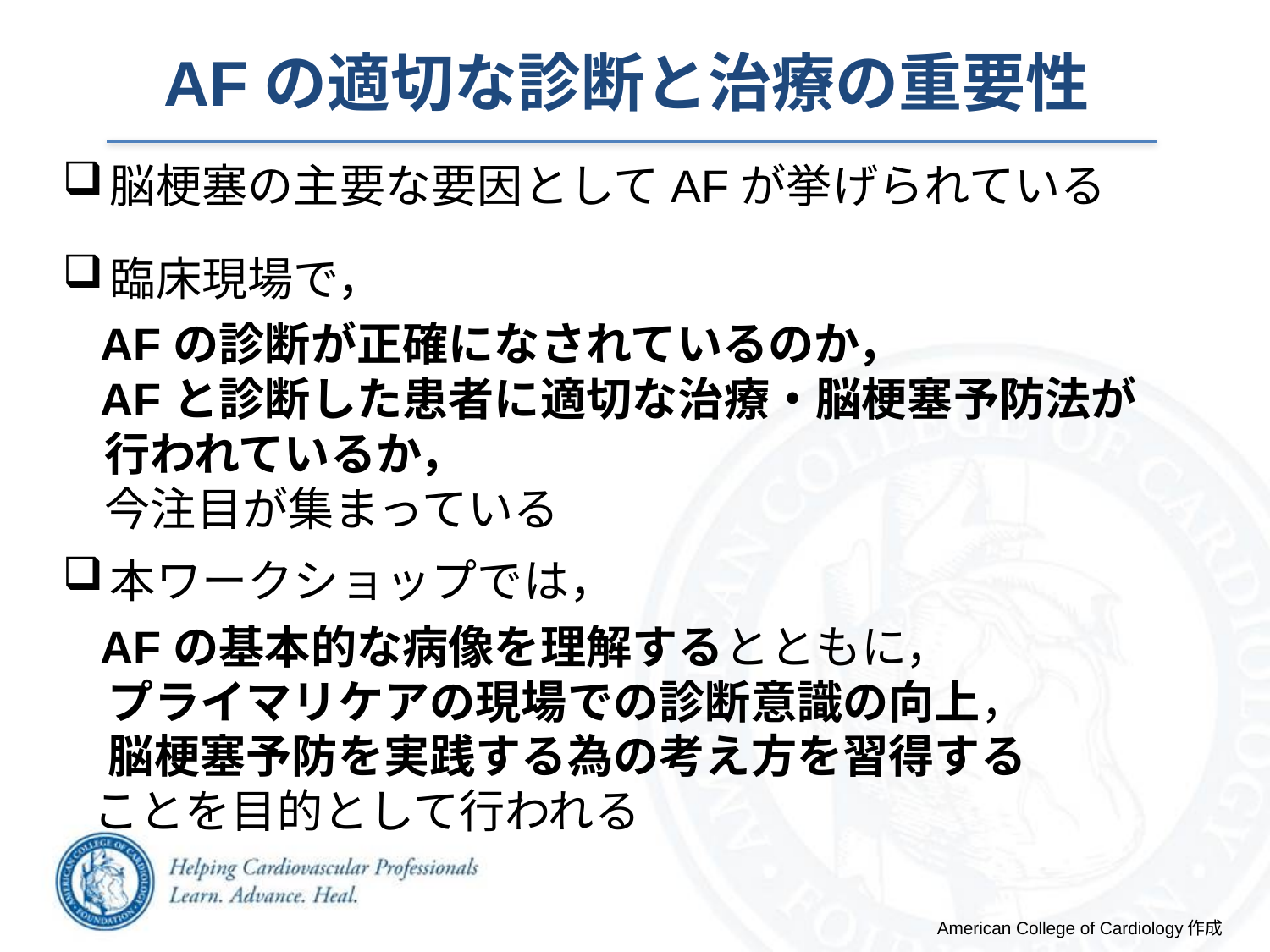

AFの適切な診断と治療の重要性
脳梗塞の主要な要因としてAFが挙げられている

臨床現場で，
   AFの診断が正確になされているのか，
   AFと診断した患者に適切な治療・脳梗塞予防法が
   行われているか，
   今注目が集まっている

本ワークショップでは，
   AFの基本的な病像を理解するとともに，
　プライマリケアの現場での診断意識の向上，
　脳梗塞予防を実践する為の考え方を習得する
   ことを目的として行われる
American College of Cardiology作成